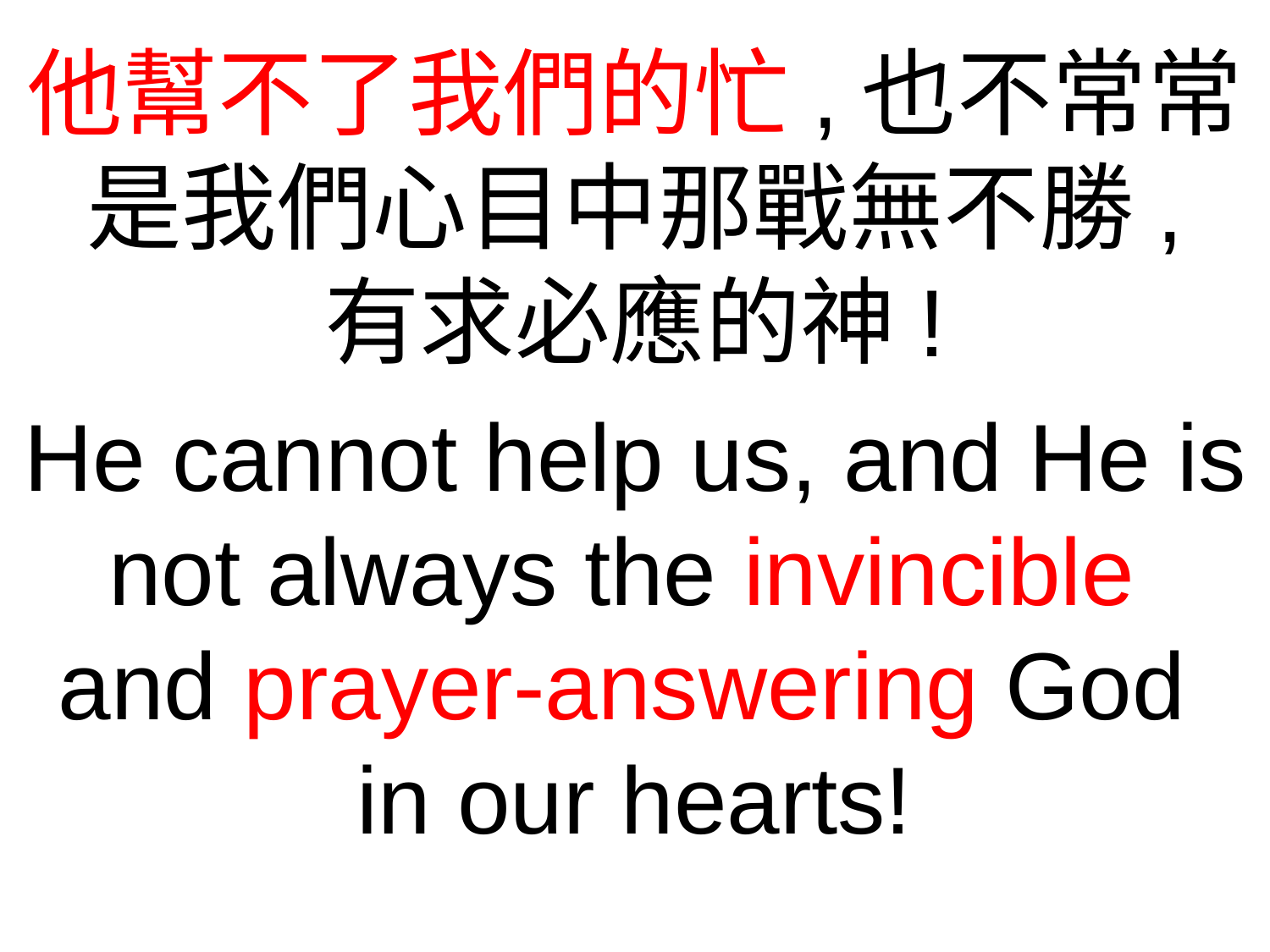

他幫不了我們的忙,也不常常是我們心目中那戰無不勝,
有求必應的神!
He cannot help us, and He is not always the invincible
and prayer-answering God
in our hearts!